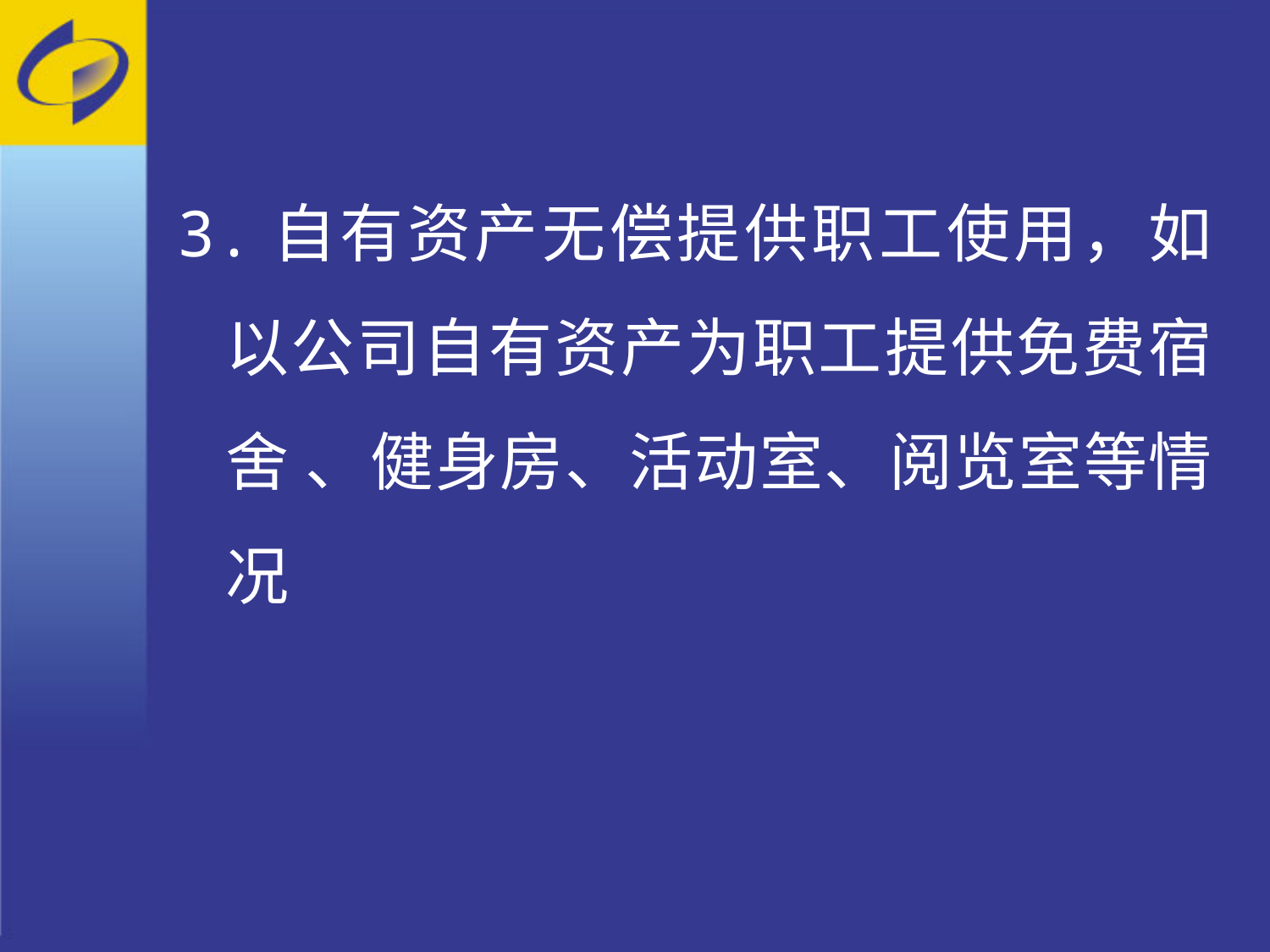

3.自有资产无偿提供职工使用，如以公司自有资产为职工提供免费宿舍 、健身房、活动室、阅览室等情况